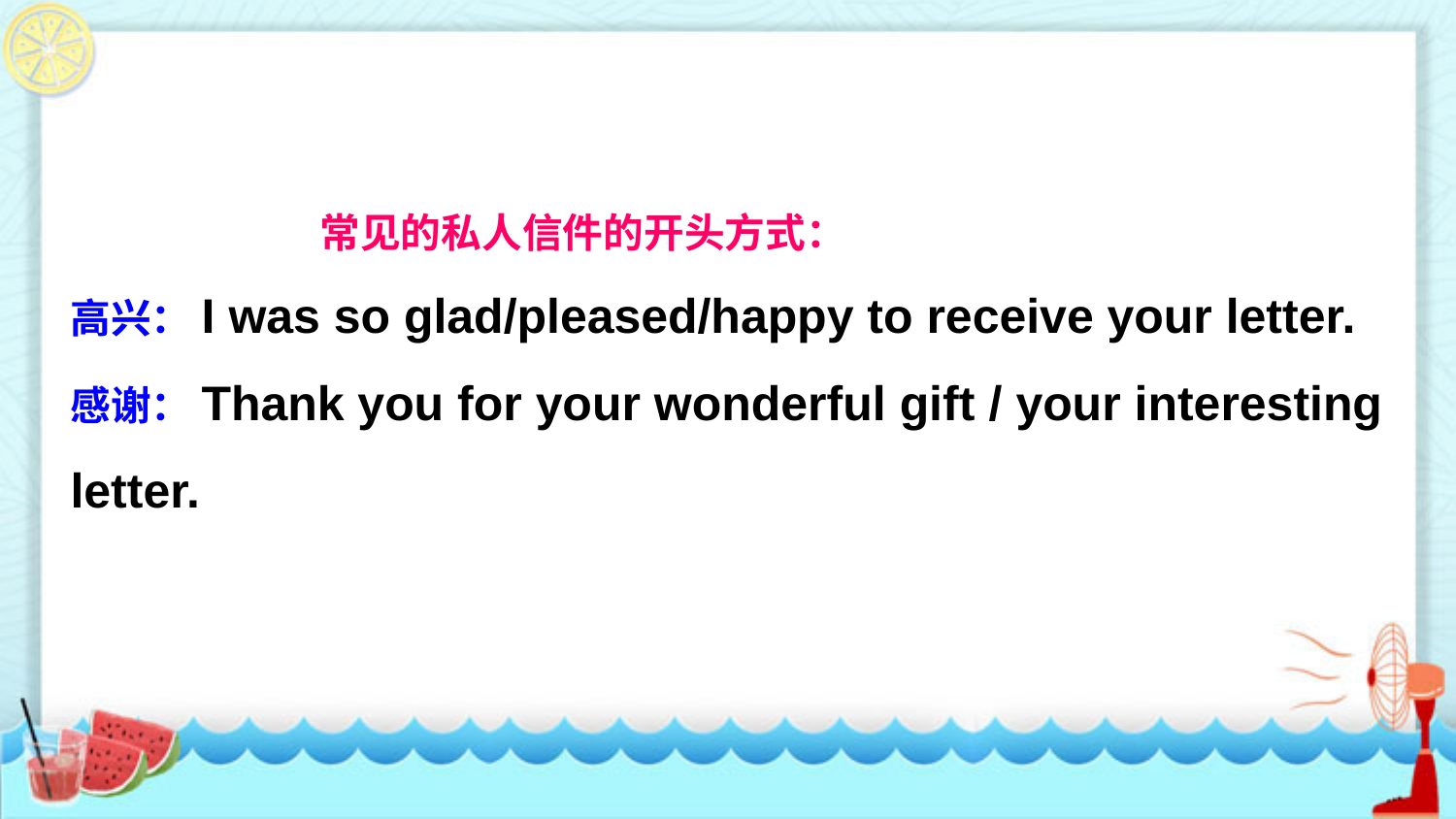

常见的私人信件的开头方式：
高兴：I was so glad/pleased/happy to receive your letter.
感谢：Thank you for your wonderful gift / your interesting letter.